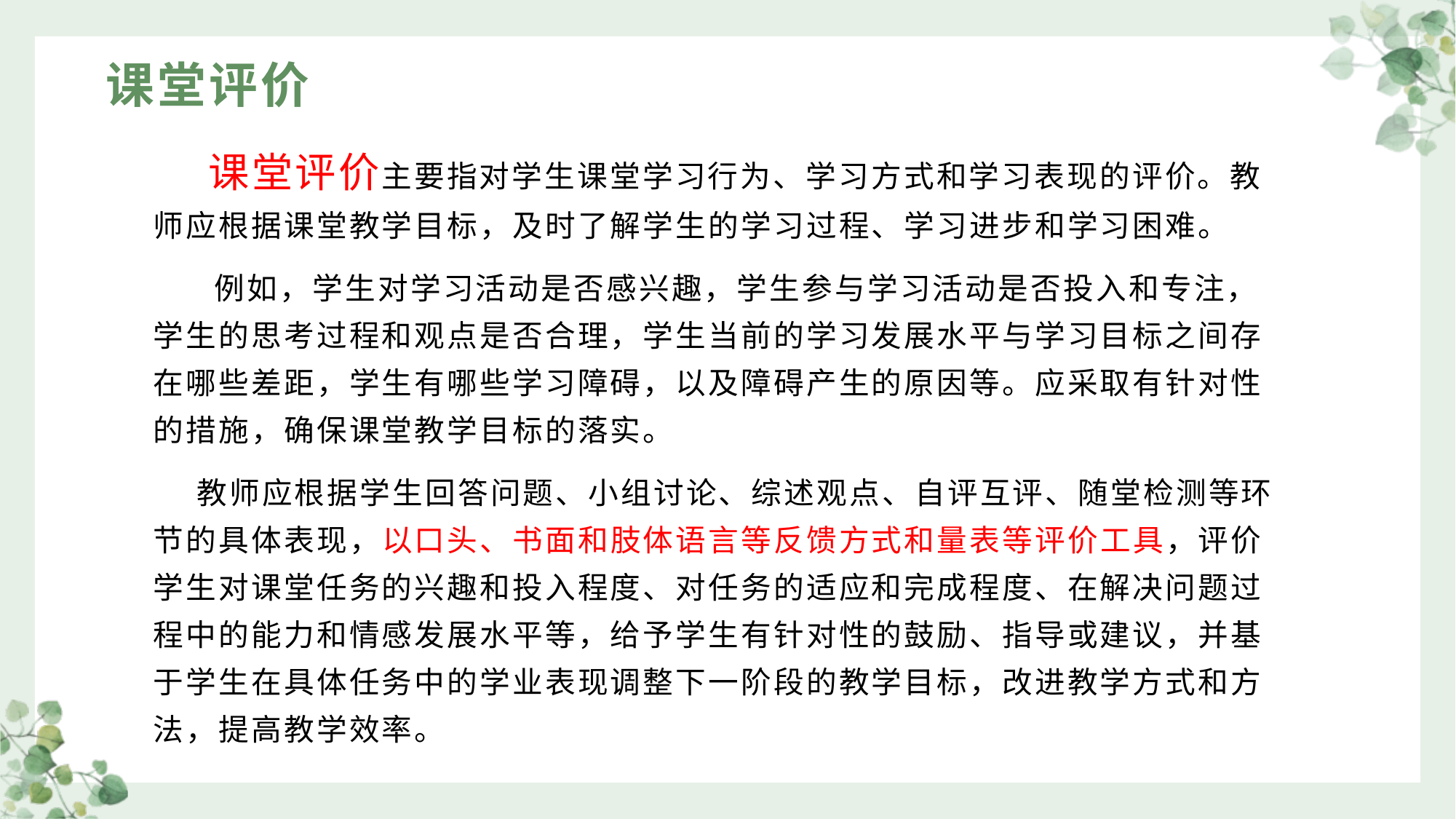

# 课堂评价
    课堂评价主要指对学生课堂学习行为、学习方式和学习表现的评价。教师应根据课堂教学目标，及时了解学生的学习过程、学习进步和学习困难。
      例如，学生对学习活动是否感兴趣，学生参与学习活动是否投入和专注，学生的思考过程和观点是否合理，学生当前的学习发展水平与学习目标之间存在哪些差距，学生有哪些学习障碍，以及障碍产生的原因等。应采取有针对性的措施，确保课堂教学目标的落实。
    教师应根据学生回答问题、小组讨论、综述观点、自评互评、随堂检测等环节的具体表现，以口头、书面和肢体语言等反馈方式和量表等评价工具，评价学生对课堂任务的兴趣和投入程度、对任务的适应和完成程度、在解决问题过程中的能力和情感发展水平等，给予学生有针对性的鼓励、指导或建议，并基于学生在具体任务中的学业表现调整下一阶段的教学目标，改进教学方式和方法，提高教学效率。